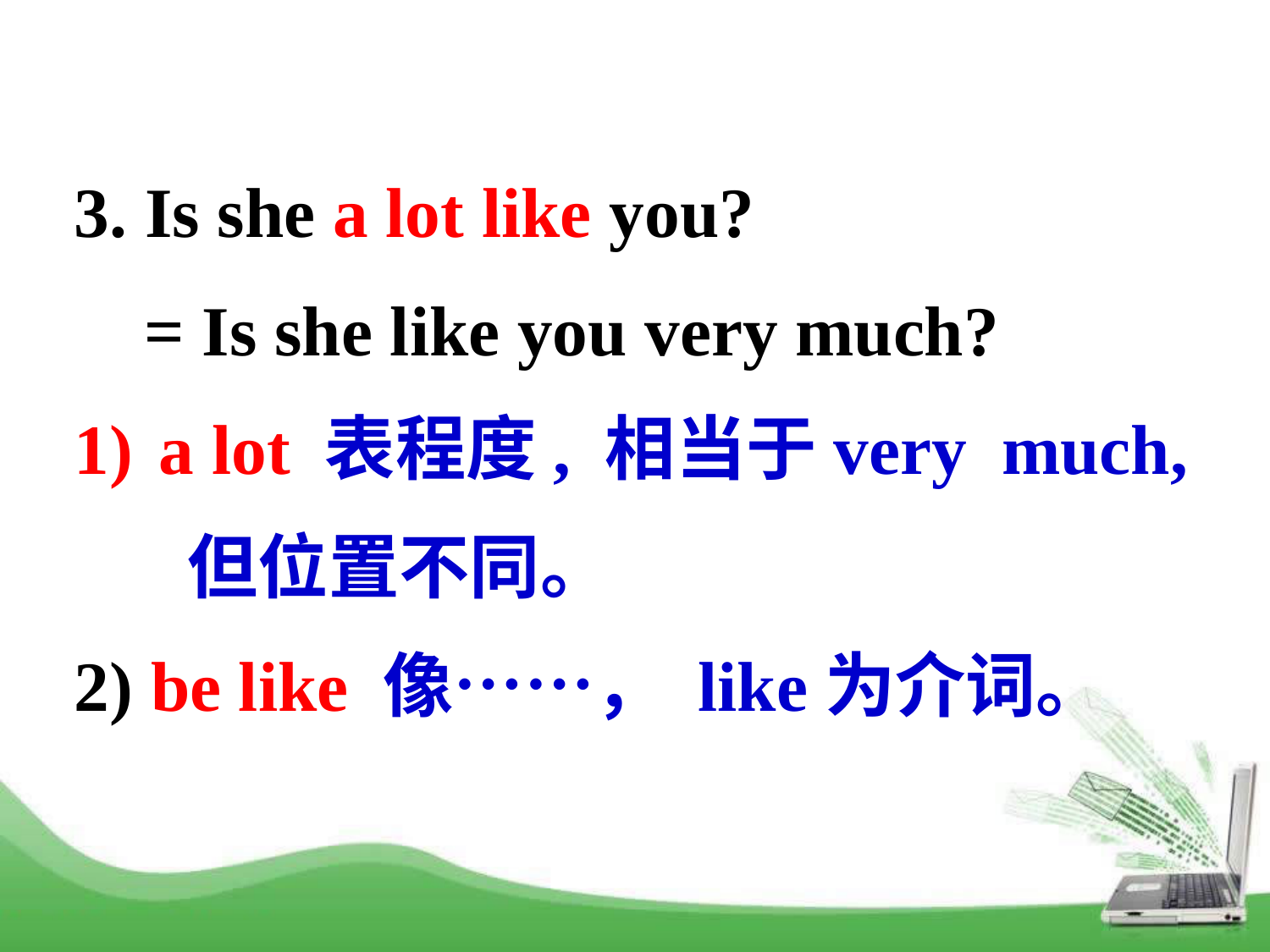

3. Is she a lot like you?
    = Is she like you very much?
a lot 表程度, 相当于very  much,
      但位置不同。
2) be like 像……， like为介词。